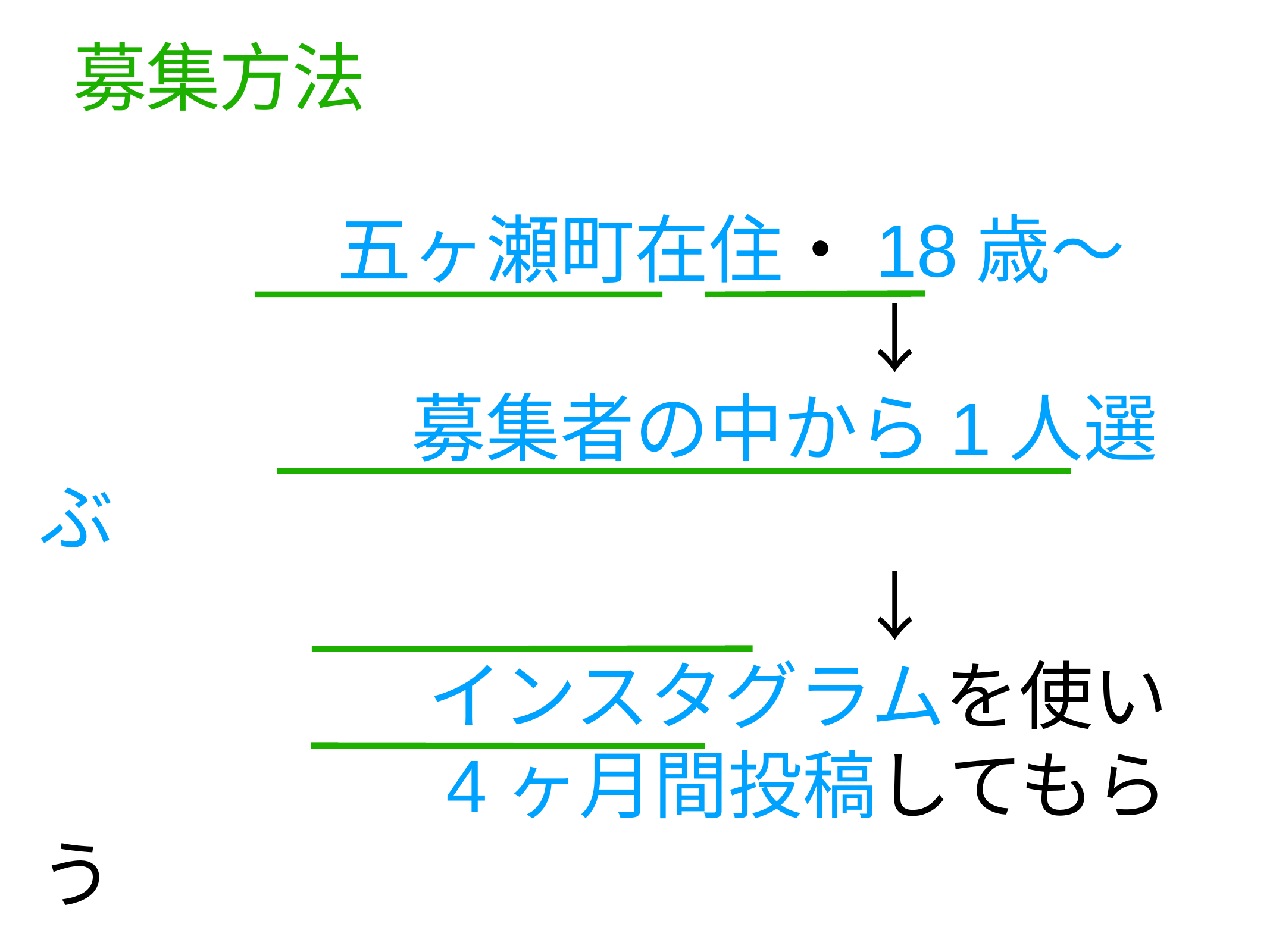

# 募集方法
　　　　五ヶ瀬町在住・18歳〜
　　　　　　　　　　　↓
　　　　　募集者の中から1人選ぶ
　　　　　　　　　　　↓
　　 　　　インスタグラムを使い
　　 　　　4ヶ月間投稿してもらう